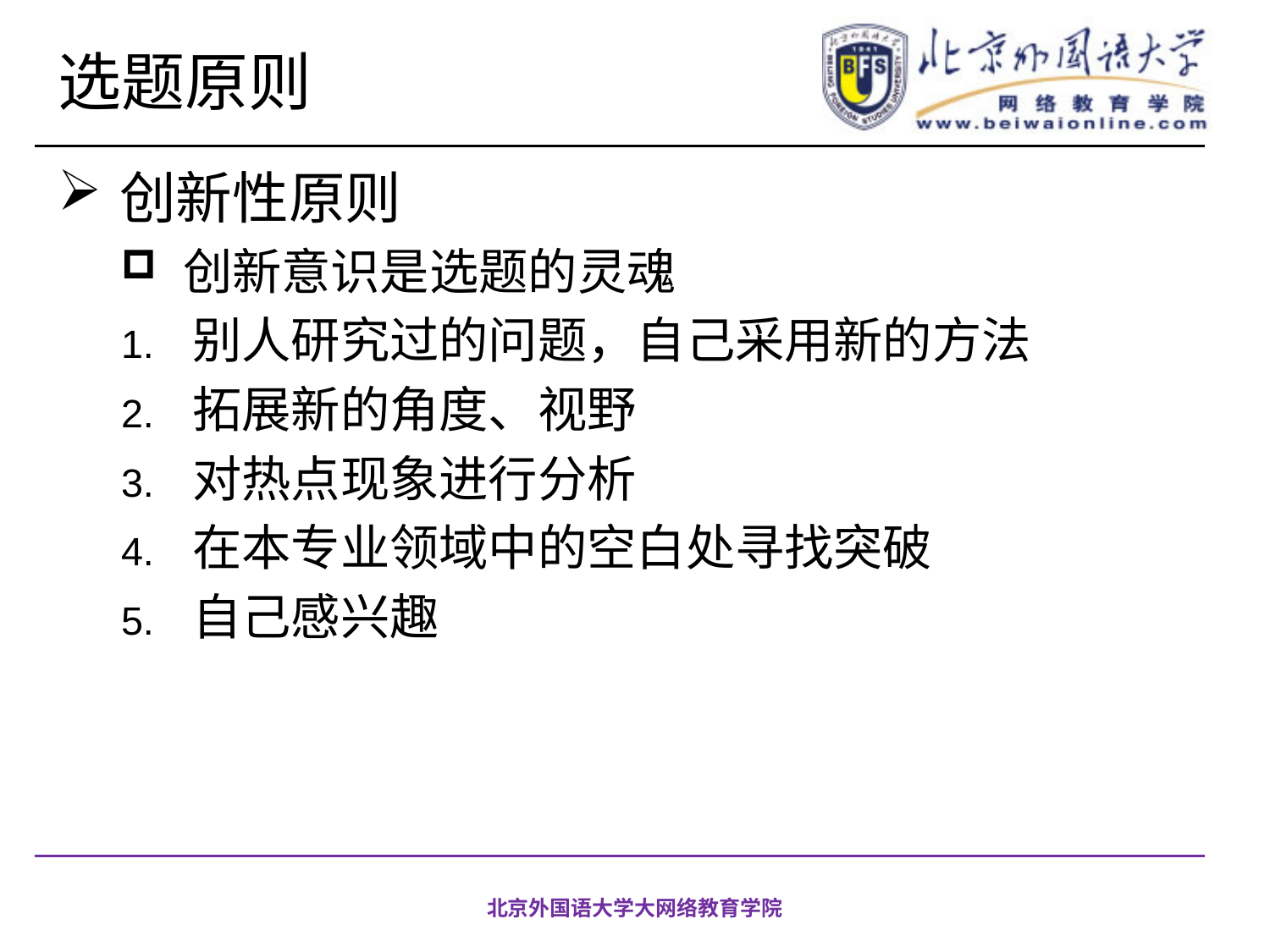

# 选题原则
创新性原则
创新意识是选题的灵魂
别人研究过的问题，自己采用新的方法
拓展新的角度、视野
对热点现象进行分析
在本专业领域中的空白处寻找突破
自己感兴趣

北京外国语大学大网络教育学院
12